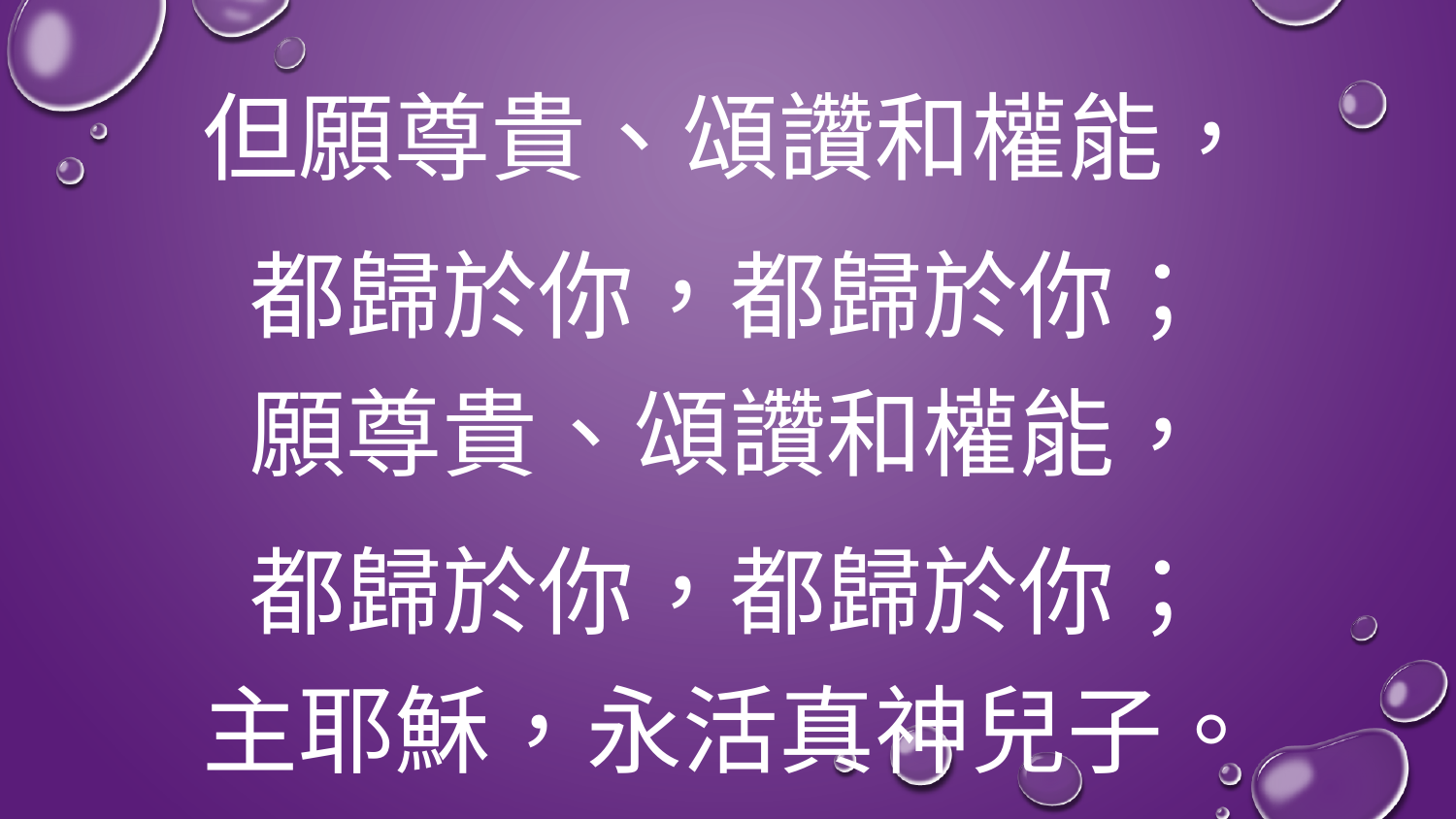

但願尊貴、頌讚和權能，
都歸於你，都歸於你；
願尊貴、頌讚和權能，
都歸於你，都歸於你；
主耶穌，永活真神兒子。